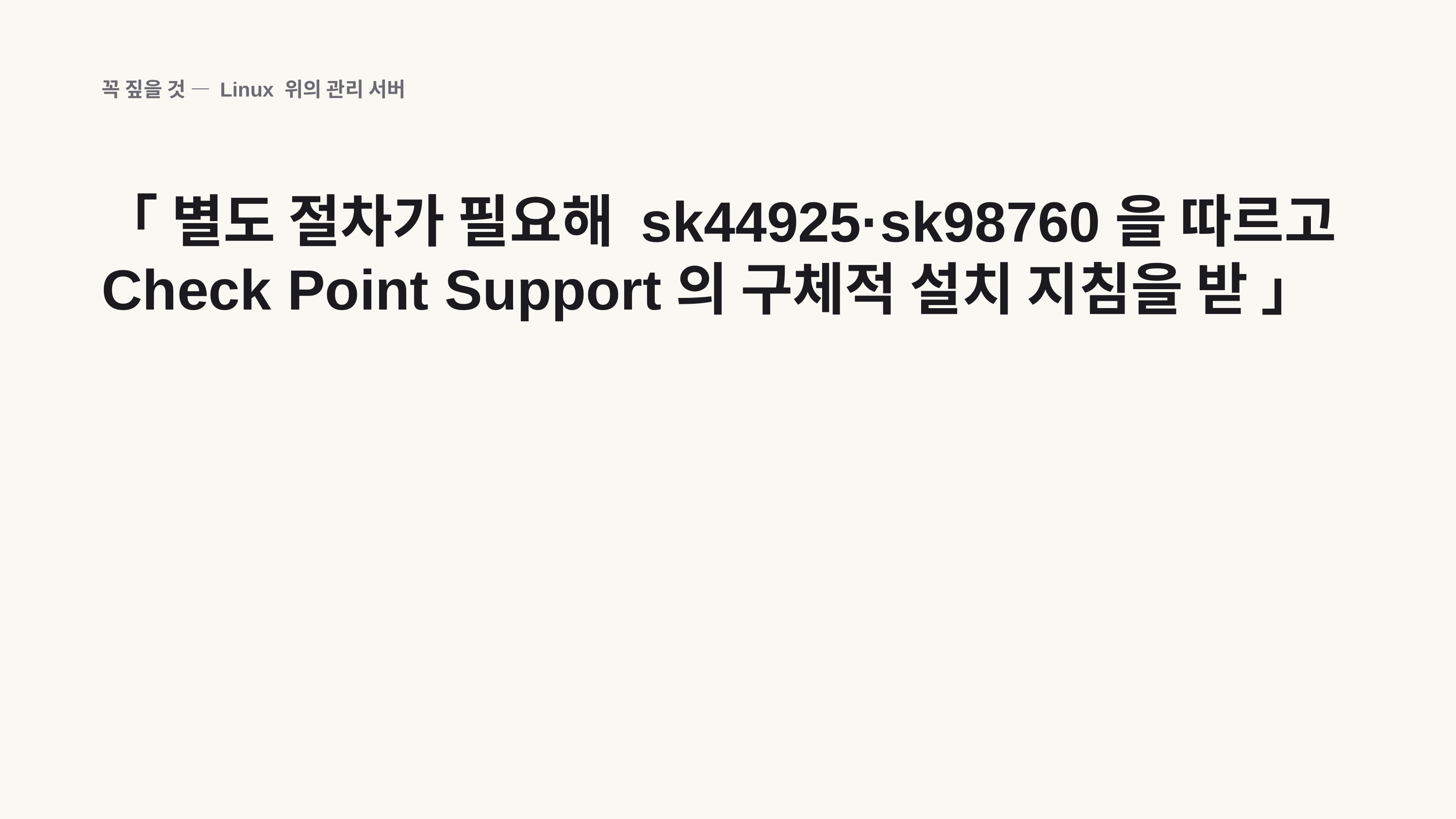

꼭 짚을 것 — Linux 위의 관리 서버
「 별도 절차가 필요해 sk44925·sk98760을 따르고 Check Point Support의 구체적 설치 지침을 받 」